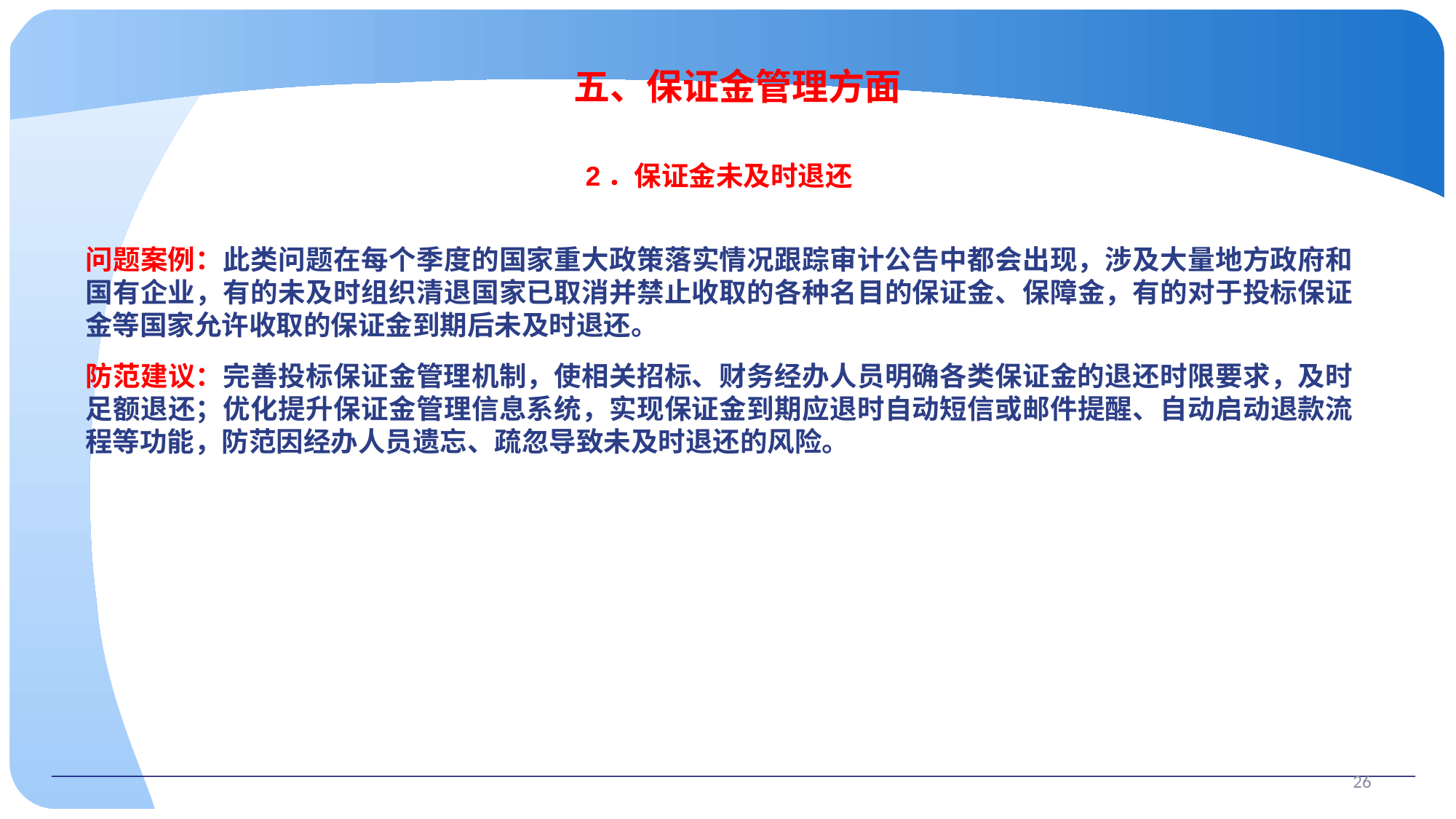

五、保证金管理方面

2．保证金未及时退还
问题案例：此类问题在每个季度的国家重大政策落实情况跟踪审计公告中都会出现，涉及大量地方政府和国有企业，有的未及时组织清退国家已取消并禁止收取的各种名目的保证金、保障金，有的对于投标保证金等国家允许收取的保证金到期后未及时退还。
防范建议：完善投标保证金管理机制，使相关招标、财务经办人员明确各类保证金的退还时限要求，及时足额退还；优化提升保证金管理信息系统，实现保证金到期应退时自动短信或邮件提醒、自动启动退款流程等功能，防范因经办人员遗忘、疏忽导致未及时退还的风险。

26